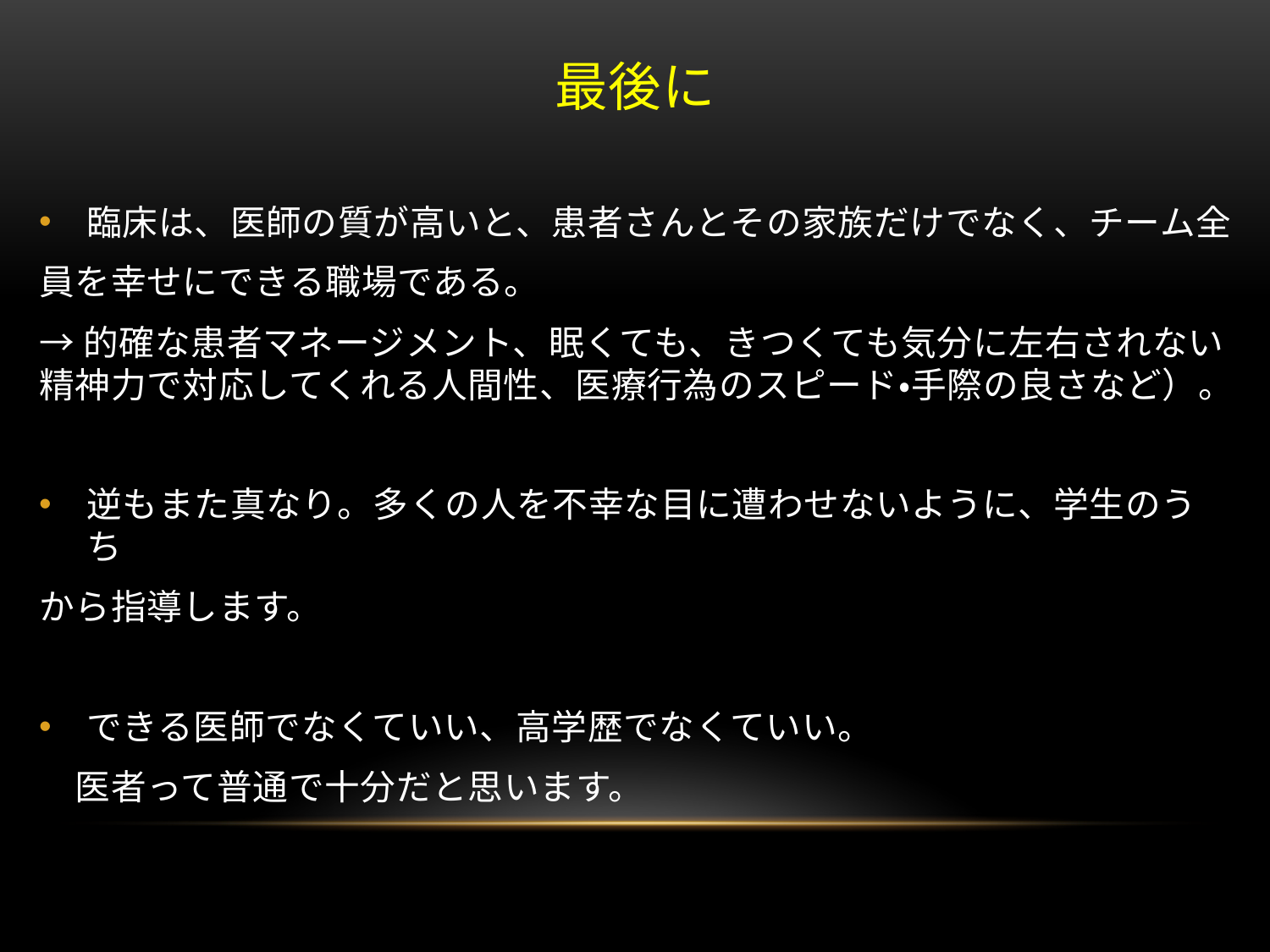

# 最後に
臨床は、医師の質が高いと、患者さんとその家族だけでなく、チーム全
員を幸せにできる職場である。
→的確な患者マネージメント、眠くても、きつくても気分に左右されない精神力で対応してくれる人間性、医療行為のスピード・手際の良さなど）。

逆もまた真なり。多くの人を不幸な目に遭わせないように、学生のうち
から指導します。

できる医師でなくていい、高学歴でなくていい。
　医者って普通で十分だと思います。